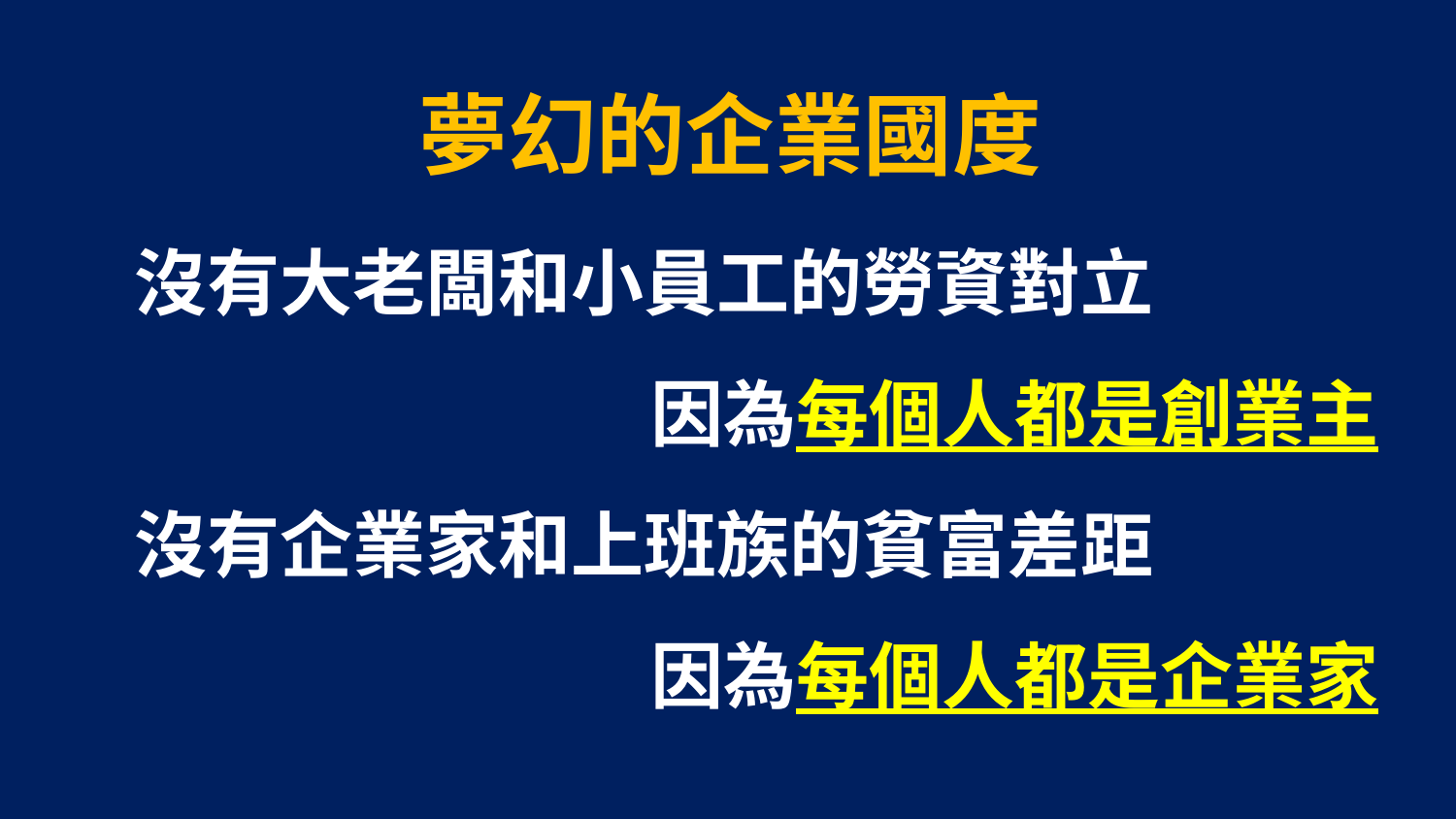

夢幻的企業國度
沒有大老闆和小員工的勞資對立
因為每個人都是創業主
沒有企業家和上班族的貧富差距
因為每個人都是企業家